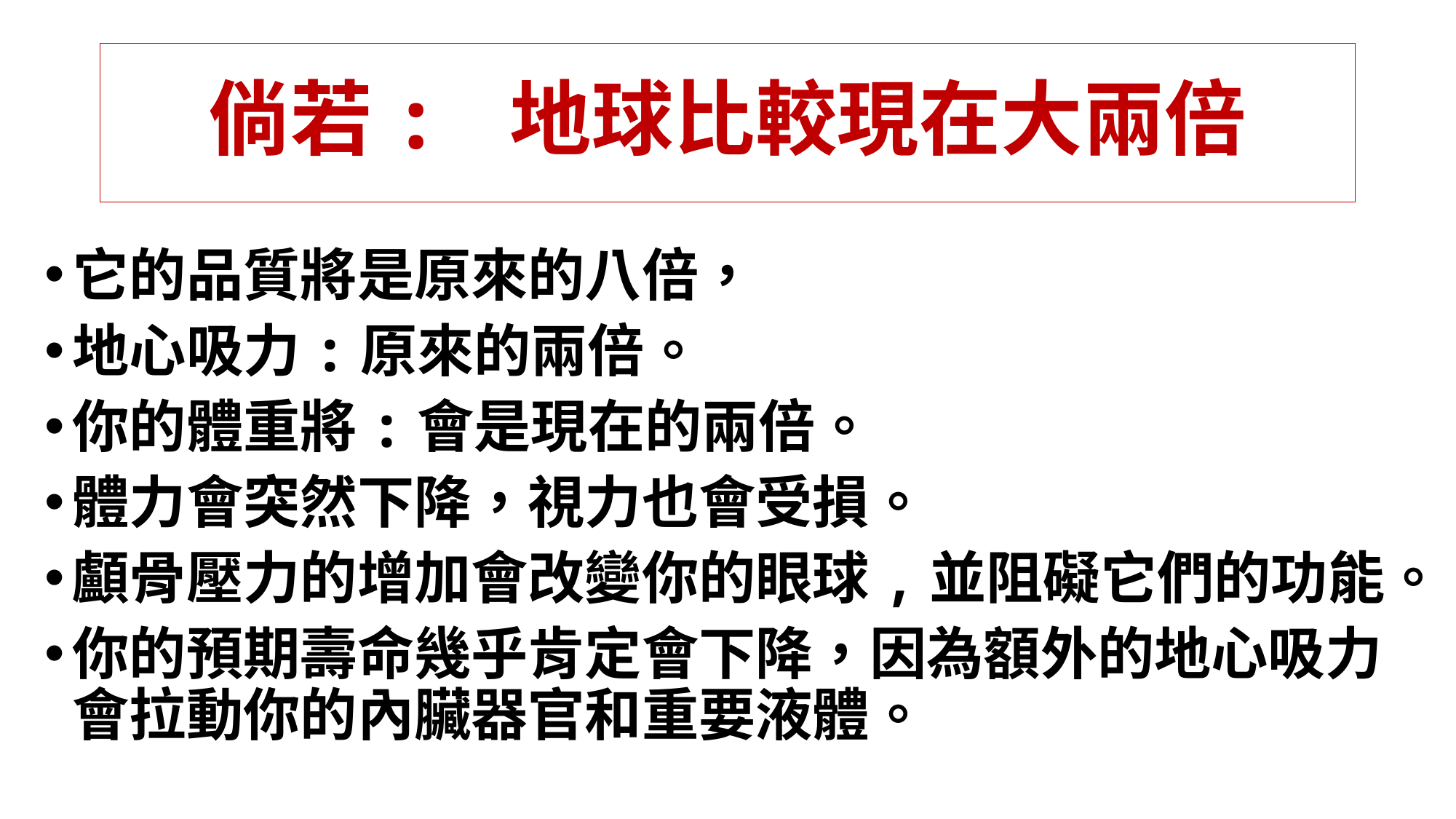

# 倘若: 地球比較現在大兩倍
它的品質將是原來的八倍，
地心吸力:原來的兩倍。
你的體重將:會是現在的兩倍。
體力會突然下降，視力也會受損。
顱骨壓力的增加會改變你的眼球,並阻礙它們的功能。
你的預期壽命幾乎肯定會下降，因為額外的地心吸力會拉動你的內臟器官和重要液體。